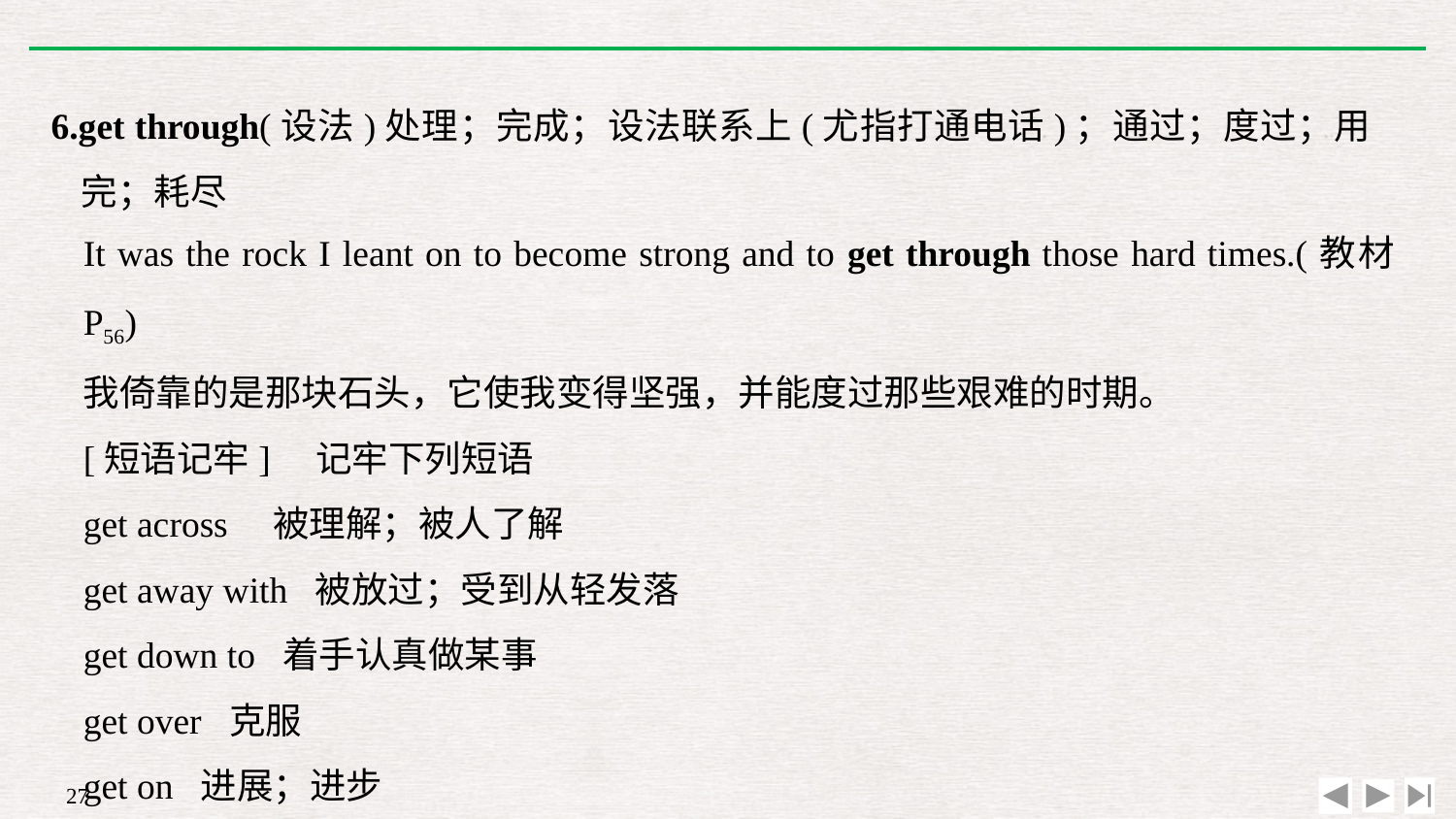

6.get through(设法)处理；完成；设法联系上(尤指打通电话)；通过；度过；用完；耗尽
It was the rock I leant on to become strong and to get through those hard times.(教材P56)
我倚靠的是那块石头，它使我变得坚强，并能度过那些艰难的时期。
[短语记牢]　记牢下列短语
get across　被理解；被人了解
get away with  被放过；受到从轻发落
get down to  着手认真做某事
get over  克服
get on  进展；进步